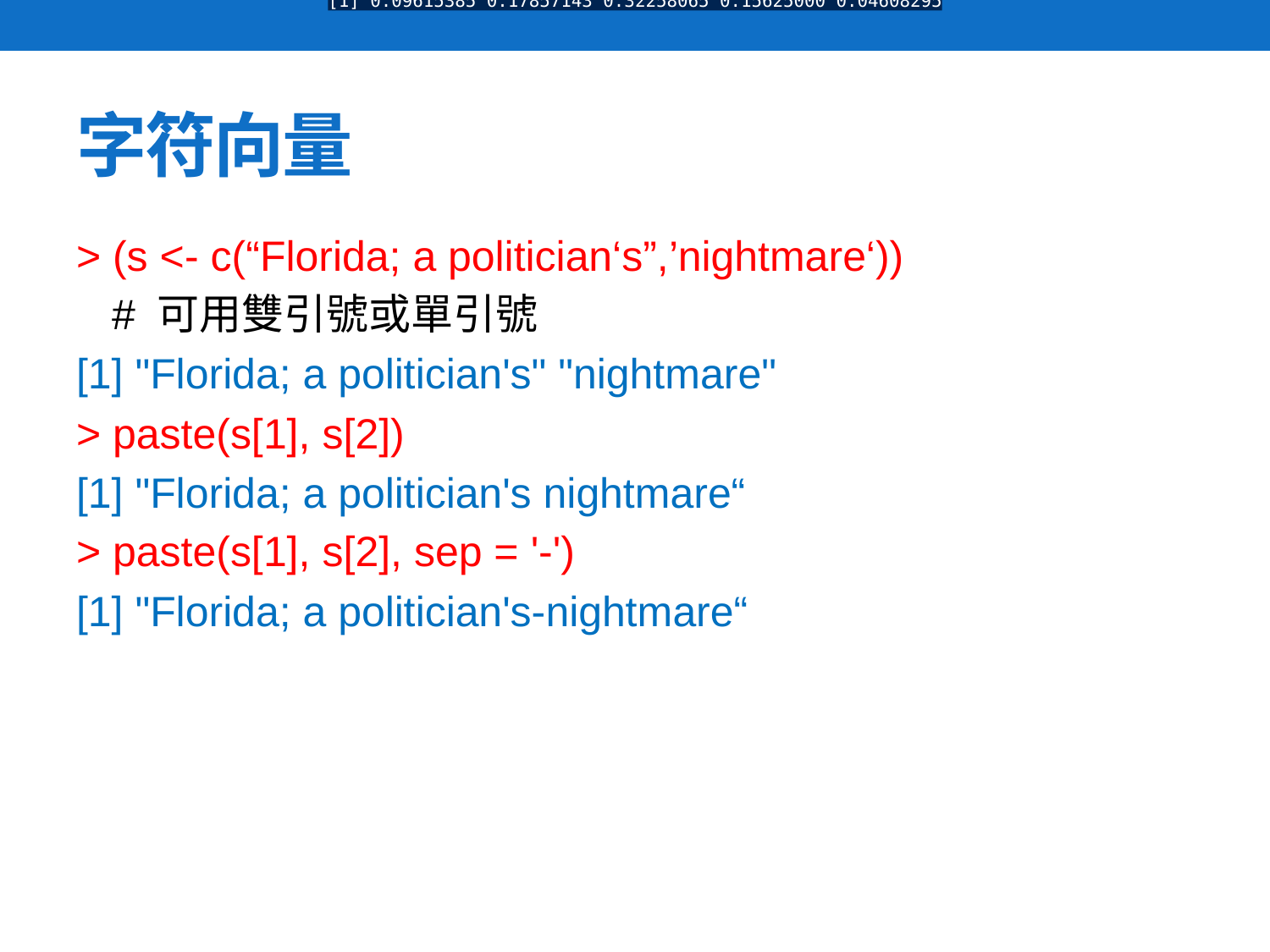

[1] 0.09615385 0.17857143 0.32258065 0.15625000 0.04608295
# 字符向量
> (s <- c(“Florida; a politician‘s”,’nightmare‘))
   # 可用雙引號或單引號
[1] "Florida; a politician's" "nightmare"
> paste(s[1], s[2])
[1] "Florida; a politician's nightmare“
> paste(s[1], s[2], sep = '-')
[1] "Florida; a politician's-nightmare“